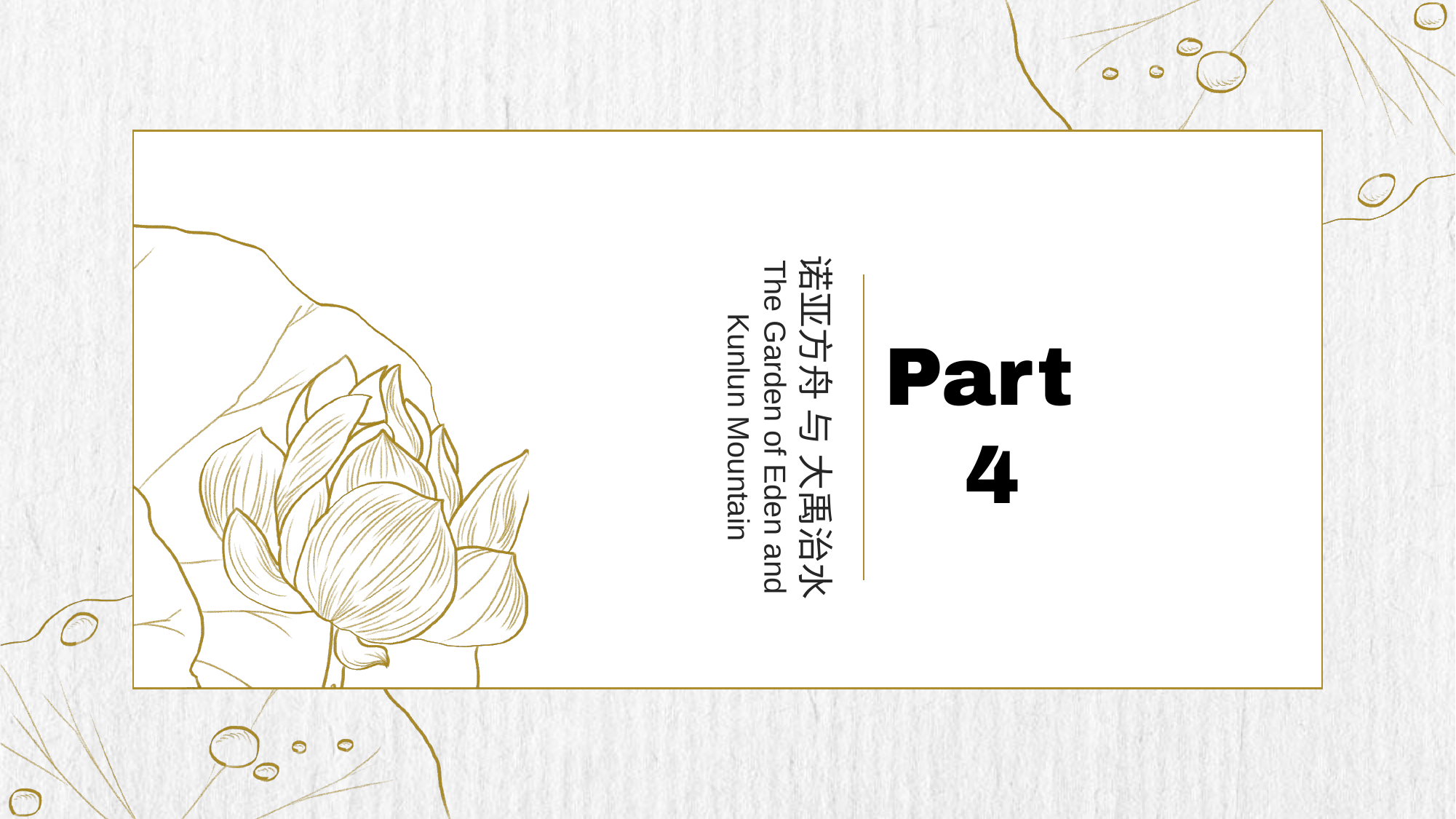

诺亚方舟 与 大禹治水
The Garden of Eden and Kunlun Mountain
Part
 4